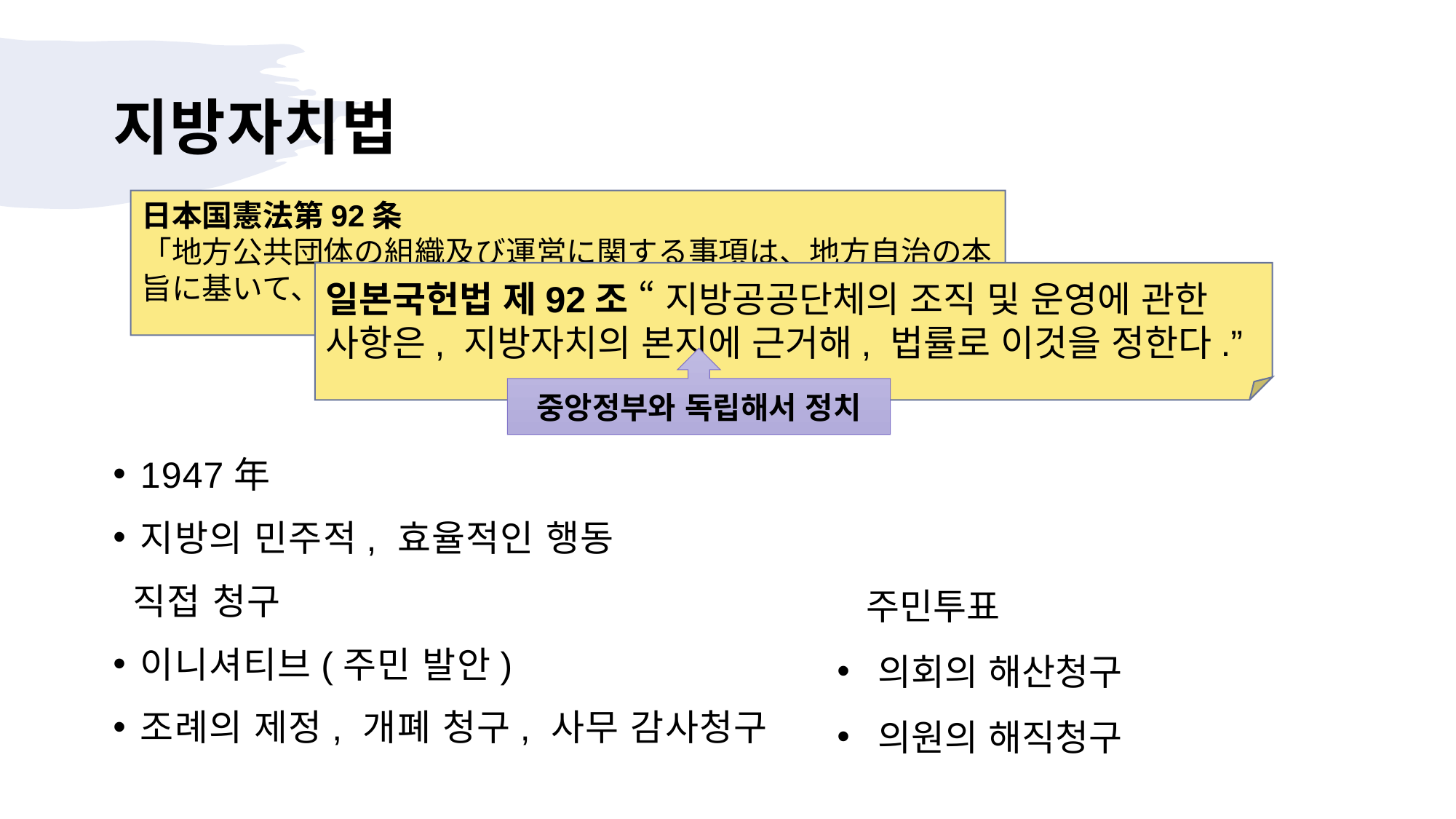

# 지방자치법
日本国憲法第92条
「地方公共団体の組織及び運営に関する事項は、地方自治の本旨に基いて、法律でこれを定める。」
일본국헌법 제92조 “ 지방공공단체의 조직 및 운영에 관한 사항은, 지방자치의 본지에 근거해, 법률로 이것을 정한다.”
중앙정부와 독립해서 정치
1947年
지방의 민주적, 효율적인 행동
 직접 청구
이니셔티브(주민 발안)
조례의 제정, 개폐 청구, 사무 감사청구
  주민투표
의회의 해산청구
의원의 해직청구